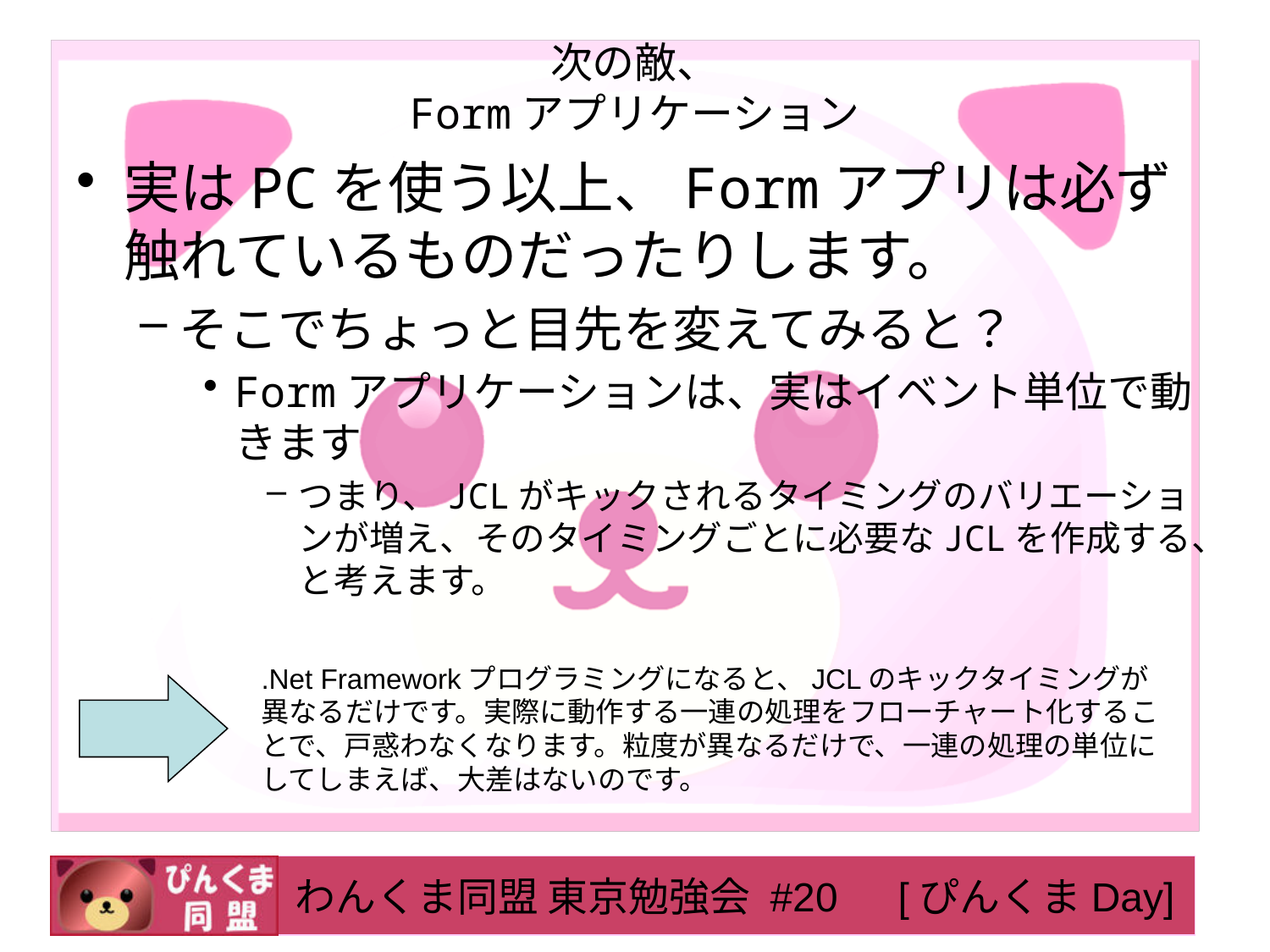

# 次の敵、 Formアプリケーション
実はPCを使う以上、Formアプリは必ず触れているものだったりします。
そこでちょっと目先を変えてみると？
Formアプリケーションは、実はイベント単位で動きます
つまり、JCLがキックされるタイミングのバリエーションが増え、そのタイミングごとに必要なJCLを作成する、と考えます。
.Net Frameworkプログラミングになると、JCLのキックタイミングが異なるだけです。実際に動作する一連の処理をフローチャート化することで、戸惑わなくなります。粒度が異なるだけで、一連の処理の単位にしてしまえば、大差はないのです。